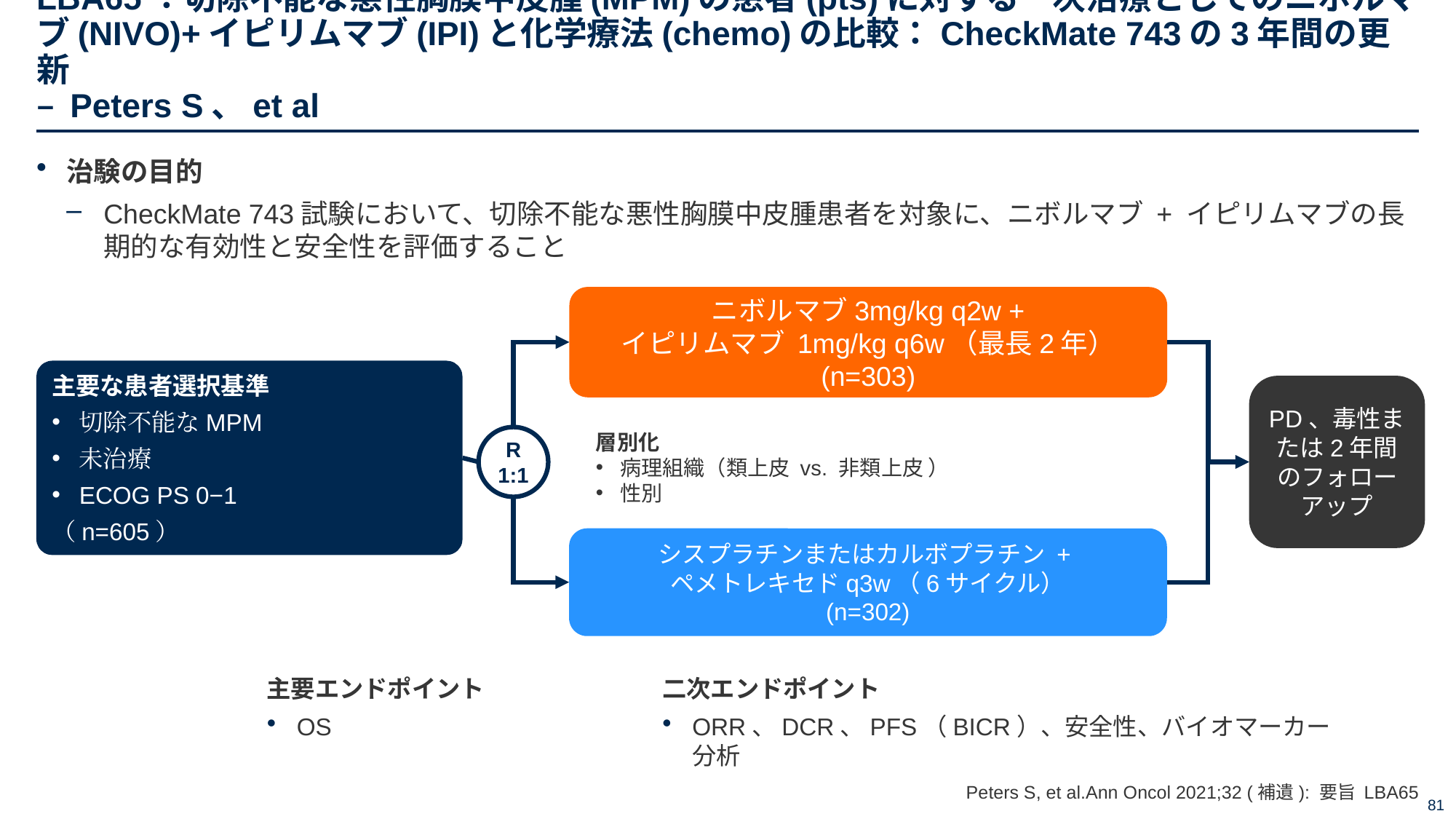

# LBA65：切除不能な悪性胸膜中皮腫(MPM)の患者(pts)に対する一次治療としてのニボルマブ(NIVO)+イピリムマブ(IPI)と化学療法(chemo)の比較：CheckMate 743の3年間の更新 – Peters S、et al
治験の目的
CheckMate 743試験において、切除不能な悪性胸膜中皮腫患者を対象に、ニボルマブ + イピリムマブの長期的な有効性と安全性を評価すること
ニボルマブ3mg/kg q2w +
イピリムマブ 1mg/kg q6w（最長2年）
(n=303)
主要な患者選択基準
切除不能なMPM
未治療
ECOG PS 0−1
（n=605）
PD、毒性または2年間のフォローアップ
層別化
病理組織（類上皮 vs. 非類上皮 ）
性別
R
1:1
シスプラチンまたはカルボプラチン +
ペメトレキセドq3w（6サイクル）
(n=302)
主要エンドポイント
OS
二次エンドポイント
ORR、DCR、PFS（BICR）、安全性、バイオマーカー分析
Peters S, et al.Ann Oncol 2021;32 (補遺): 要旨 LBA65